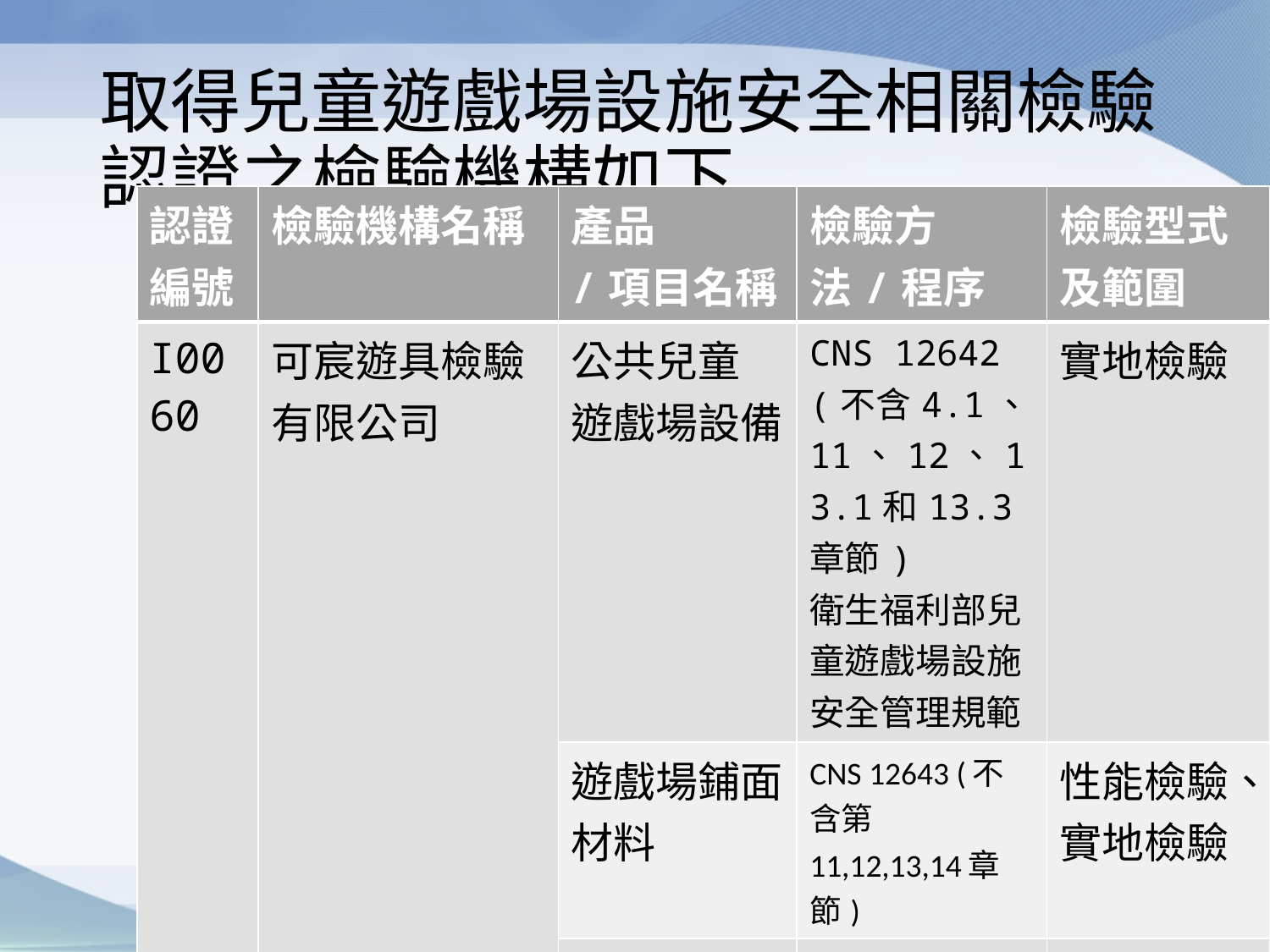

# 取得兒童遊戲場設施安全相關檢驗認證之檢驗機構如下
| 認證編號 | 檢驗機構名稱 | 產品 /項目名稱 | 檢驗方法/程序 | 檢驗型式及範圍 |
| --- | --- | --- | --- | --- |
| I0060 | 可宸遊具檢驗有限公司 | 公共兒童 遊戲場設備 | CNS 12642 (不含4.1、11、12、13.1和13.3章節) 衛生福利部兒童遊戲場設施安全管理規範 | 實地檢驗 |
|  |  | 遊戲場鋪面材料 | CNS 12643 (不含第11,12,13,14章節) | 性能檢驗、實地檢驗 |
|  |  | 軟質封閉式遊戲設備 | CNS 15913 (不含5.1、10、11、12、13、14章節) | 實地檢驗 |